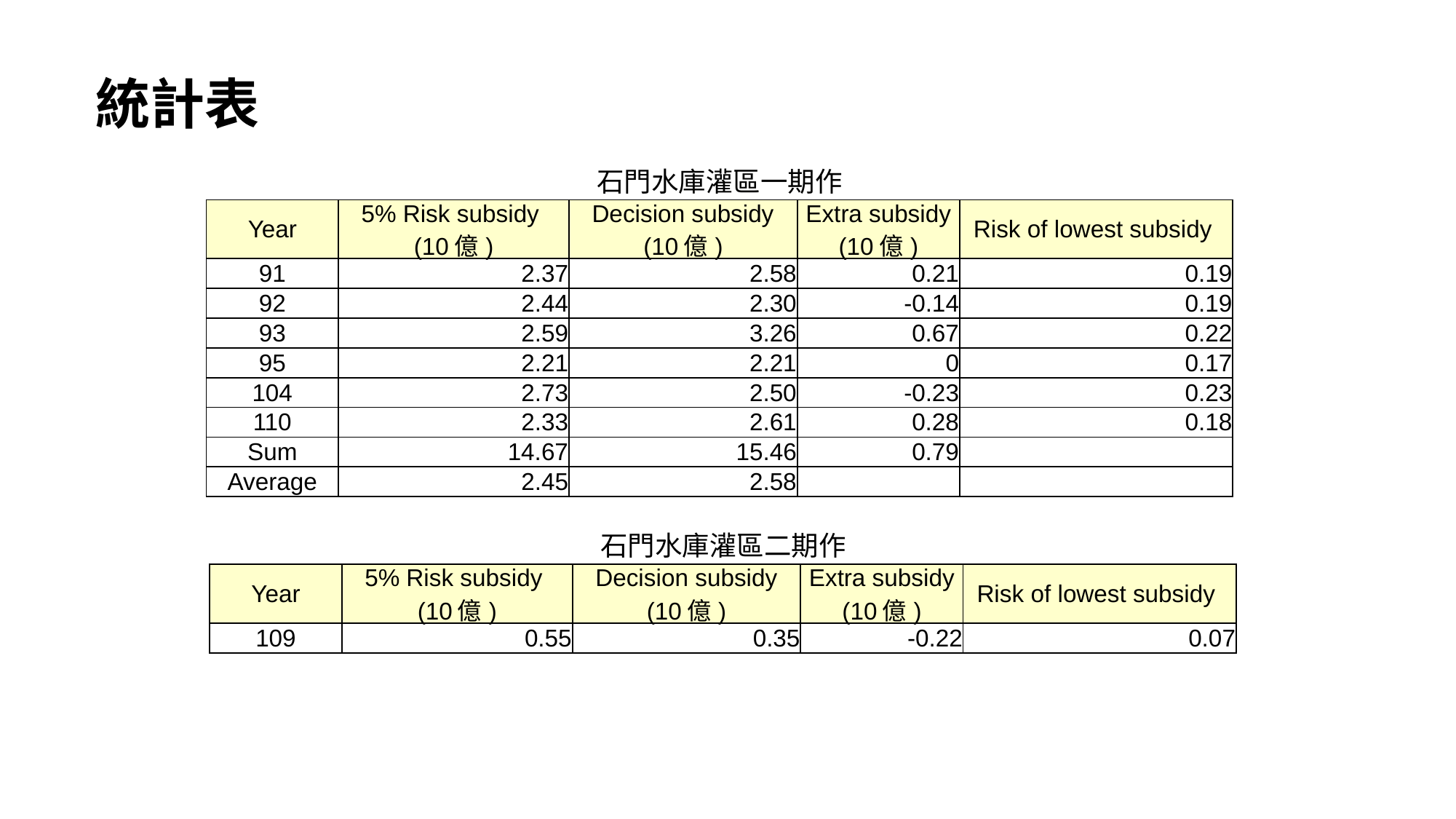

統計表
石門水庫灌區一期作
| Year | 5% Risk subsidy (10億) | Decision subsidy (10億) | Extra subsidy (10億) | Risk of lowest subsidy |
| --- | --- | --- | --- | --- |
| 91 | 2.37 | 2.58 | 0.21 | 0.19 |
| 92 | 2.44 | 2.30 | -0.14 | 0.19 |
| 93 | 2.59 | 3.26 | 0.67 | 0.22 |
| 95 | 2.21 | 2.21 | 0 | 0.17 |
| 104 | 2.73 | 2.50 | -0.23 | 0.23 |
| 110 | 2.33 | 2.61 | 0.28 | 0.18 |
| Sum | 14.67 | 15.46 | 0.79 |  |
| Average | 2.45 | 2.58 |  |  |
石門水庫灌區二期作
| Year | 5% Risk subsidy (10億) | Decision subsidy (10億) | Extra subsidy (10億) | Risk of lowest subsidy |
| --- | --- | --- | --- | --- |
| 109 | 0.55 | 0.35 | -0.22 | 0.07 |